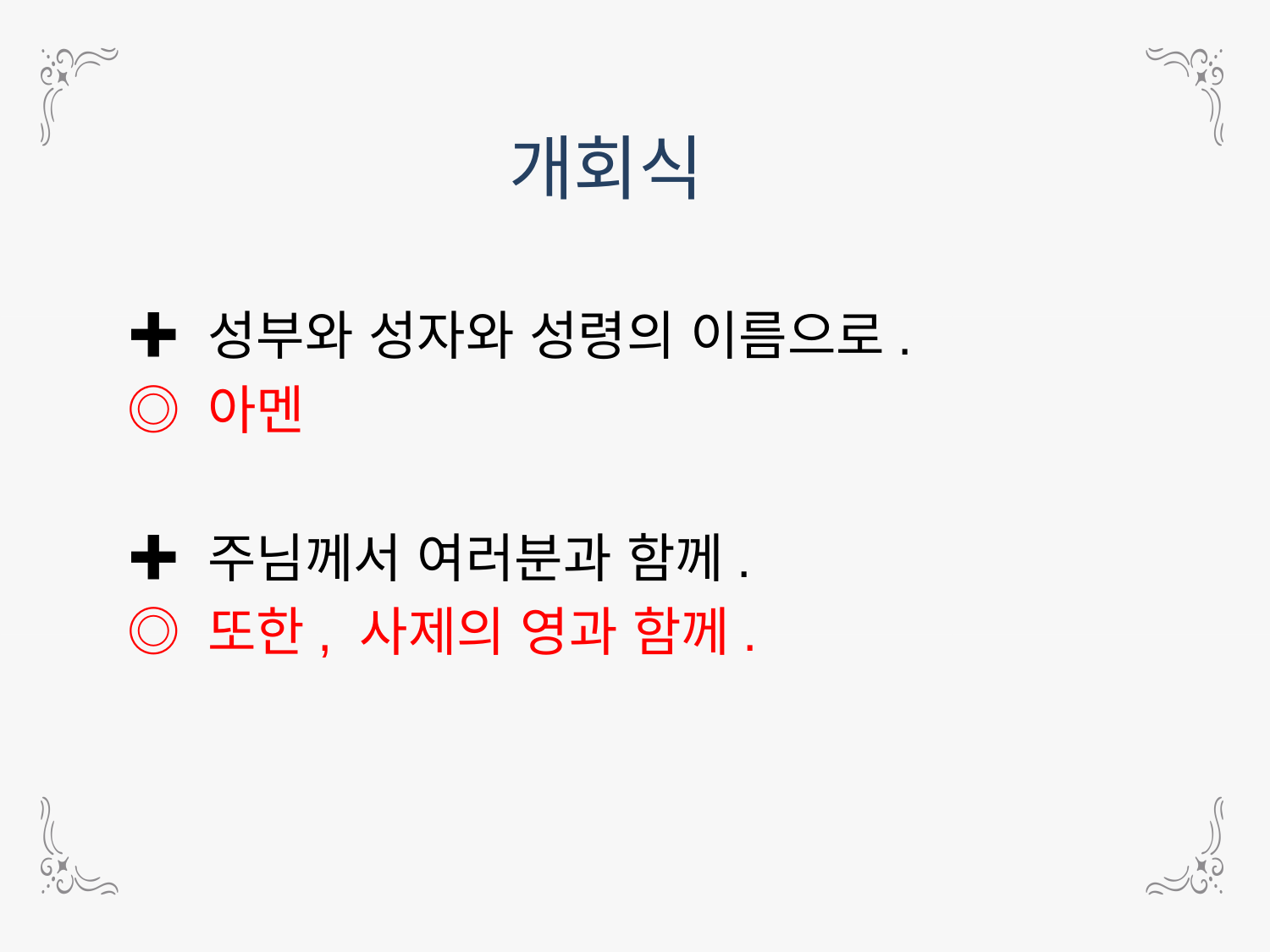

개회식
✚ 성부와 성자와 성령의 이름으로.
◎ 아멘

✚ 주님께서 여러분과 함께.
◎ 또한, 사제의 영과 함께.